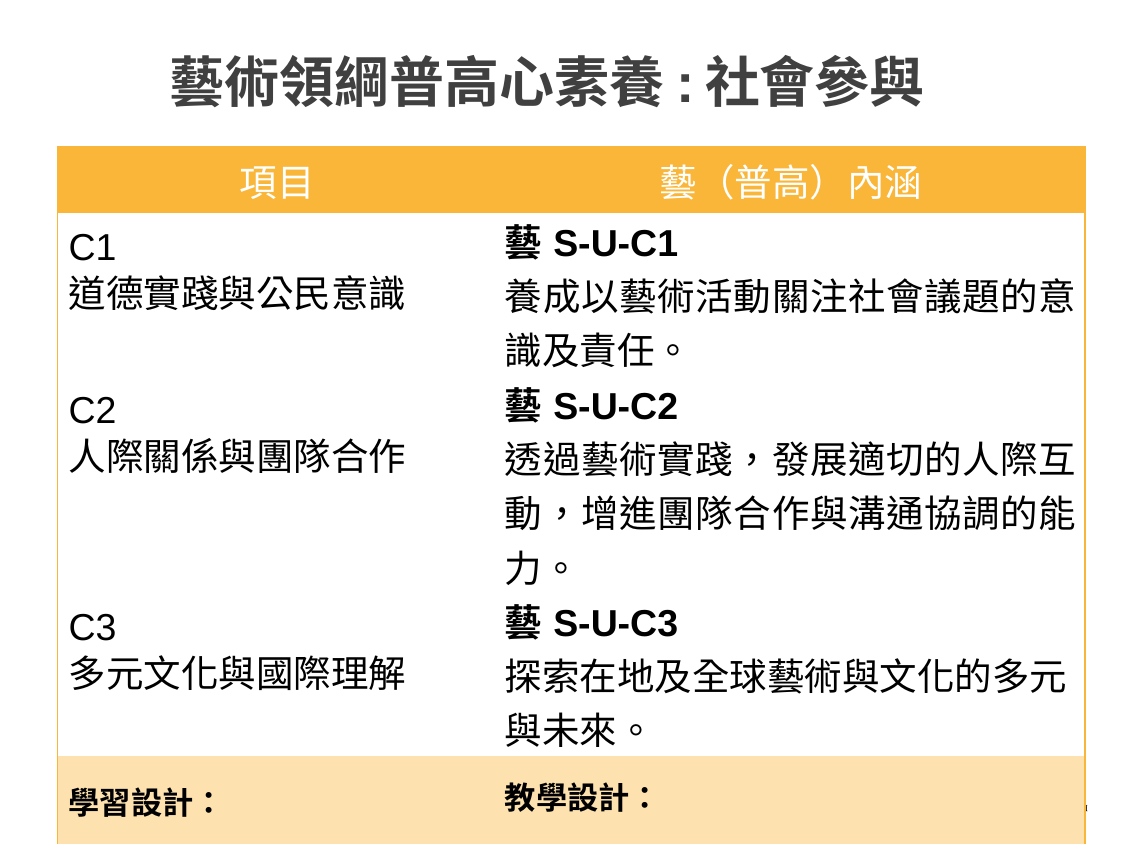

藝術領綱普高心素養:社會參與
| 項目 | 藝（普高）內涵 |
| --- | --- |
| C1 道德實踐與公民意識 | 藝S-U-C1 養成以藝術活動關注社會議題的意識及責任。 |
| C2 人際關係與團隊合作 | 藝S-U-C2 透過藝術實踐，發展適切的人際互動，增進團隊合作與溝通協調的能力。 |
| C3 多元文化與國際理解 | 藝S-U-C3 探索在地及全球藝術與文化的多元與未來。 |
| 學習設計： 探究實作／創作實踐 | 教學設計： 鋪陳音樂情境與脈絡 |